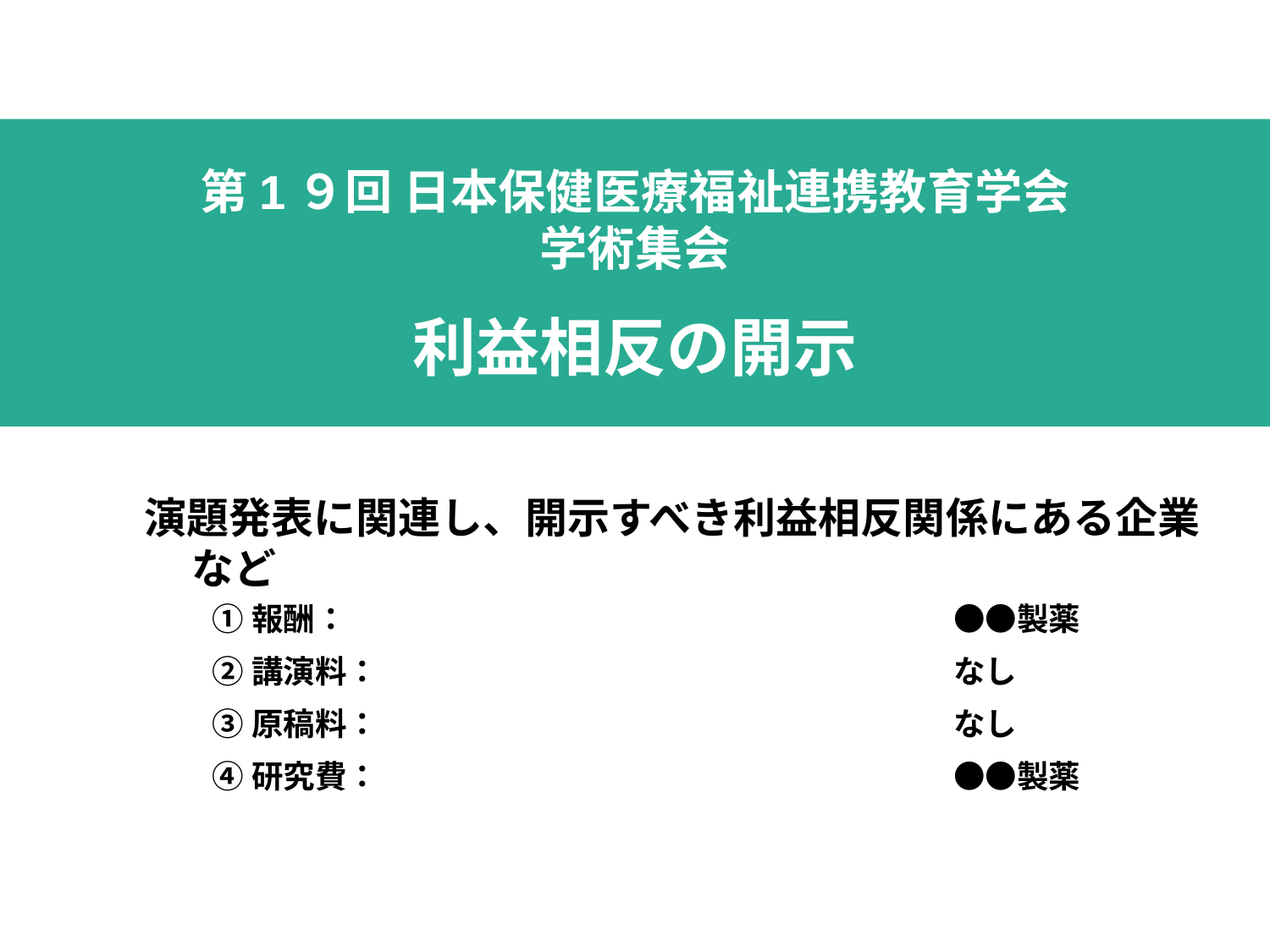

利益相反あり
第1９回 日本保健医療福祉連携教育学会
学術集会

利益相反の開示
演題発表に関連し、開示すべき利益相反関係にある企業など
①報酬： 					●●製薬
②講演料：					なし
③原稿料：					なし
④研究費：					●●製薬